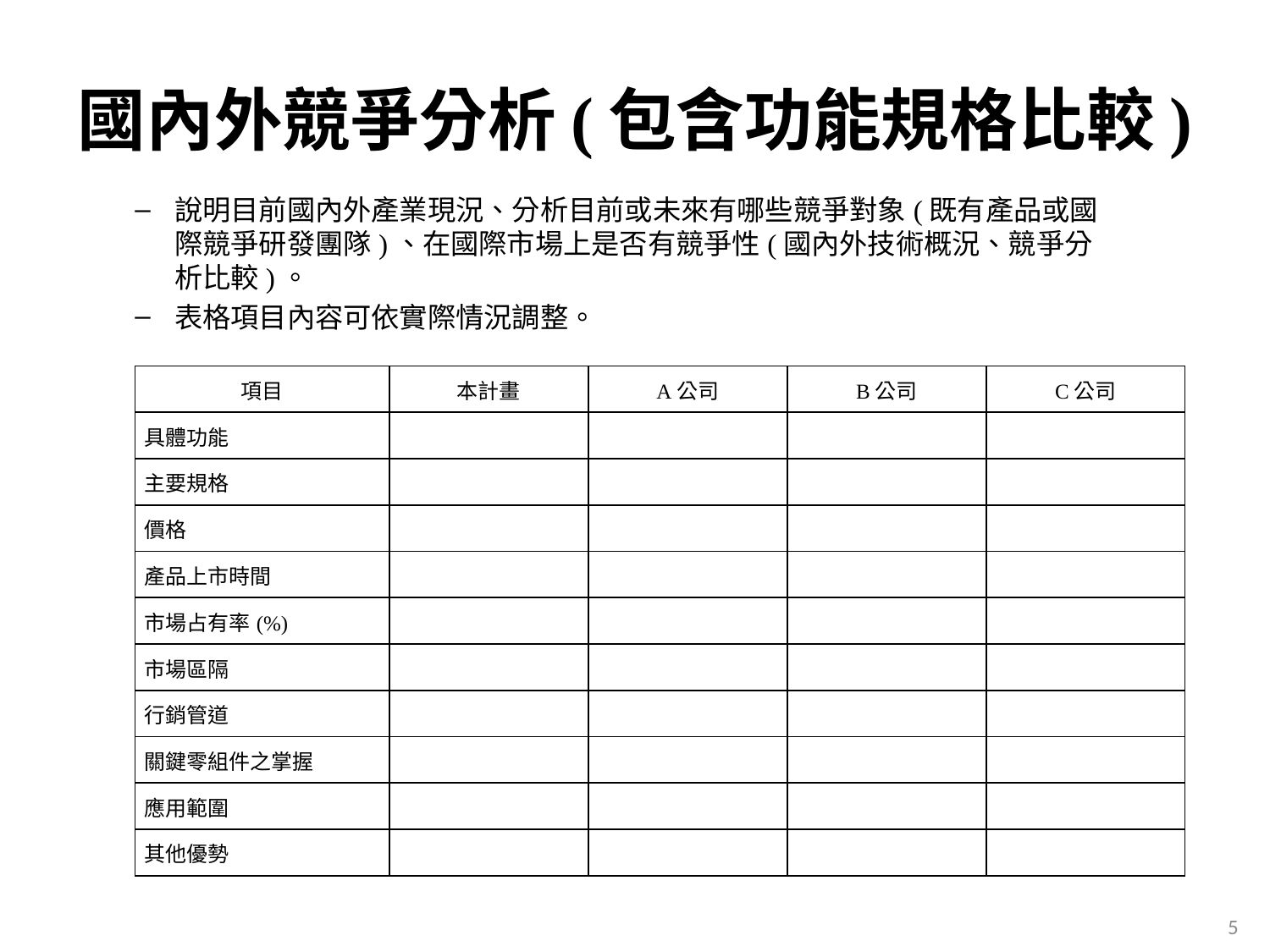

# 國內外競爭分析(包含功能規格比較)
說明目前國內外產業現況、分析目前或未來有哪些競爭對象(既有產品或國際競爭研發團隊)、在國際市場上是否有競爭性(國內外技術概況、競爭分析比較)。
表格項目內容可依實際情況調整。
| 項目 | 本計畫 | A公司 | B公司 | C公司 |
| --- | --- | --- | --- | --- |
| 具體功能 |  |  |  |  |
| 主要規格 |  |  |  |  |
| 價格 |  |  |  |  |
| 產品上市時間 |  |  |  |  |
| 市場占有率(%) |  |  |  |  |
| 市場區隔 |  |  |  |  |
| 行銷管道 |  |  |  |  |
| 關鍵零組件之掌握 |  |  |  |  |
| 應用範圍 |  |  |  |  |
| 其他優勢 |  |  |  |  |
5